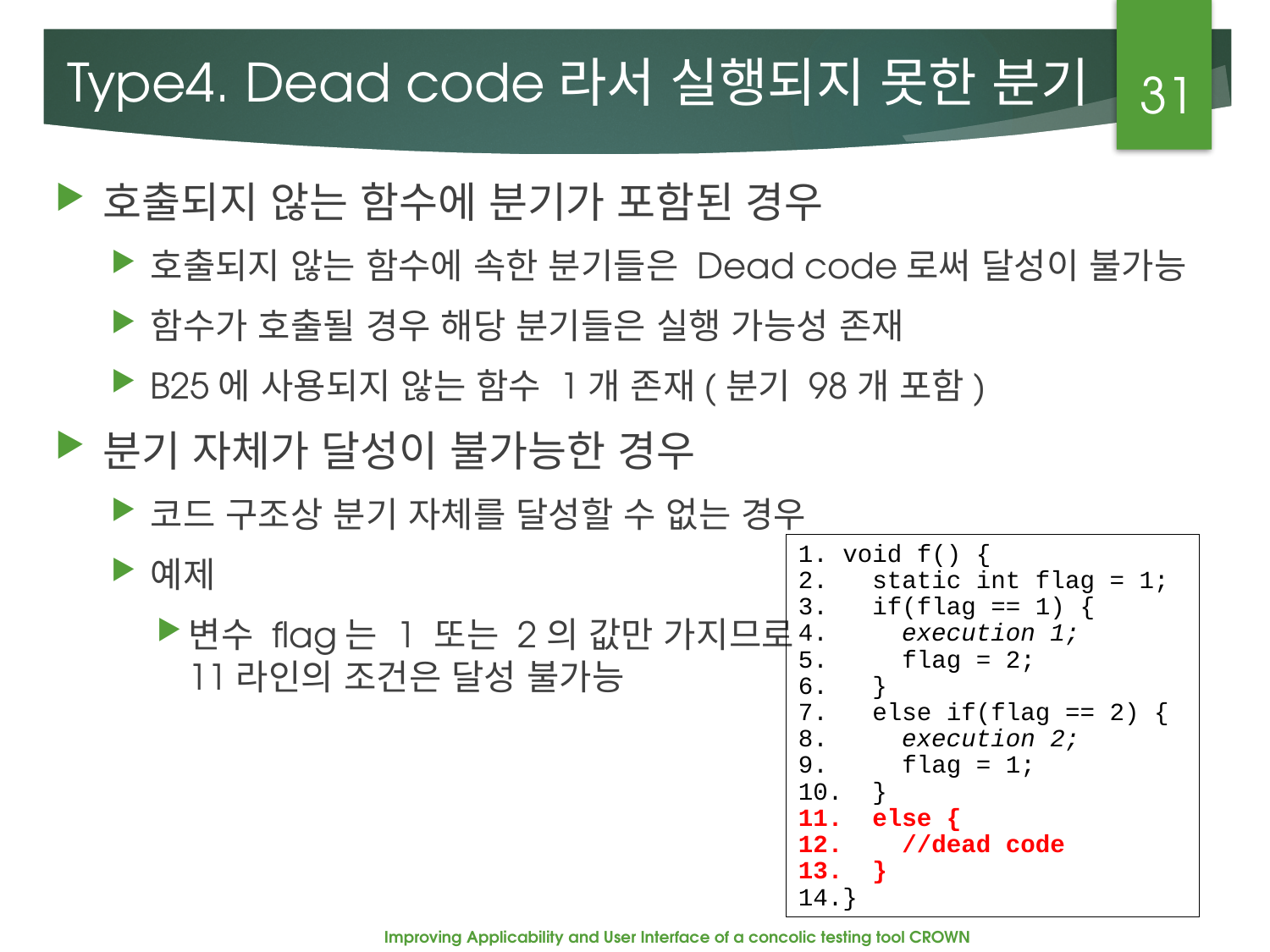

31
# Type4. Dead code라서 실행되지 못한 분기
호출되지 않는 함수에 분기가 포함된 경우
호출되지 않는 함수에 속한 분기들은 Dead code로써 달성이 불가능
함수가 호출될 경우 해당 분기들은 실행 가능성 존재
B25에 사용되지 않는 함수 1개 존재(분기 98개 포함)
분기 자체가 달성이 불가능한 경우
코드 구조상 분기 자체를 달성할 수 없는 경우
예제
변수 flag는 1 또는 2의 값만 가지므로
11라인의 조건은 달성 불가능

1. void f() {
2.   static int flag = 1;
3.   if(flag == 1) {
4.     execution 1;
5.     flag = 2;
6.   }
7.   else if(flag == 2) {
8.     execution 2;
9.     flag = 1;
10.  }
11.  else {
12.    //dead code
13.  }
14.}
Improving Applicability and User Interface of a concolic testing tool CROWN